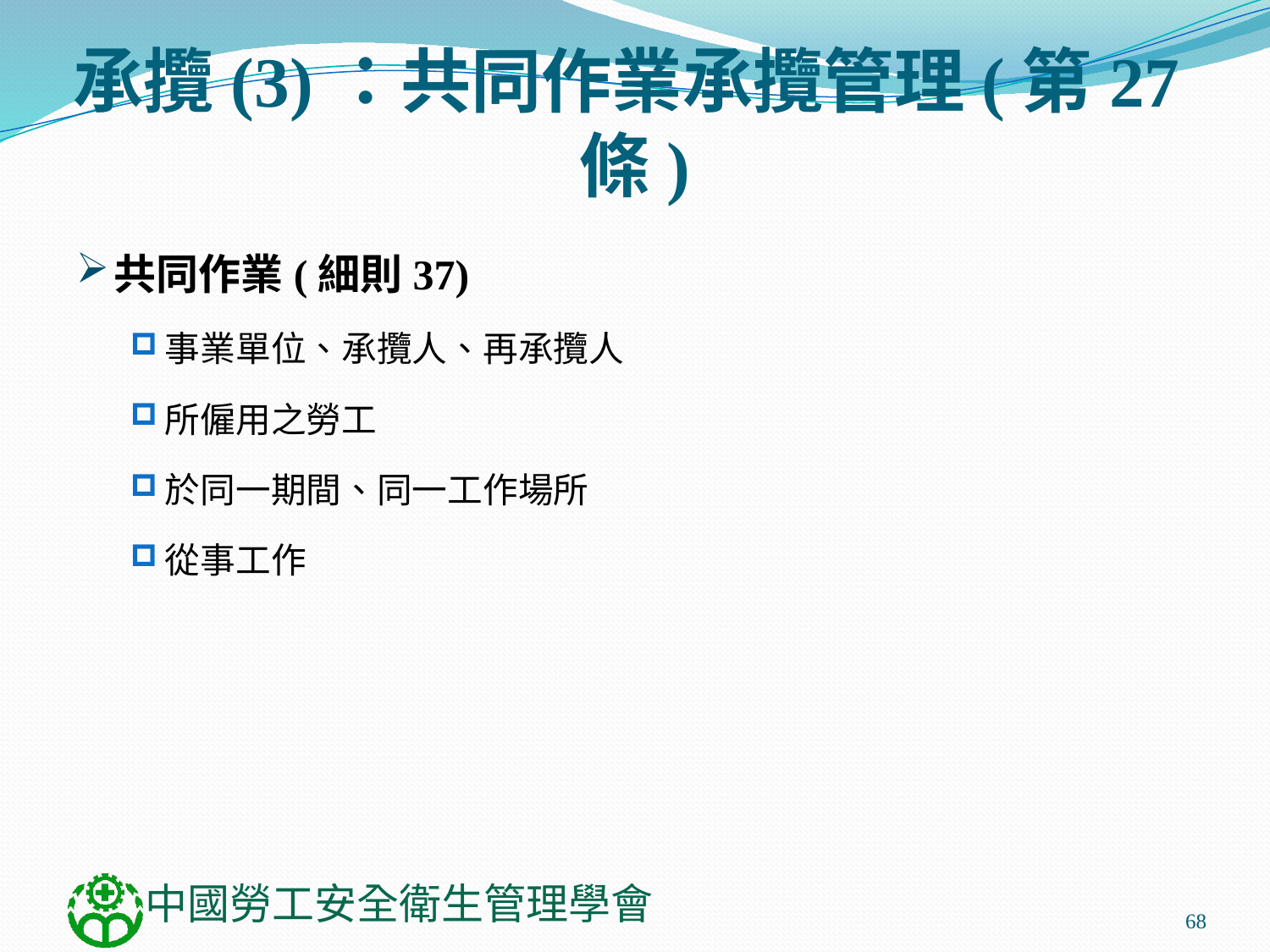

# 承攬(3)：共同作業承攬管理(第27條)
共同作業(細則37)
事業單位、承攬人、再承攬人
所僱用之勞工
於同一期間、同一工作場所
從事工作
68